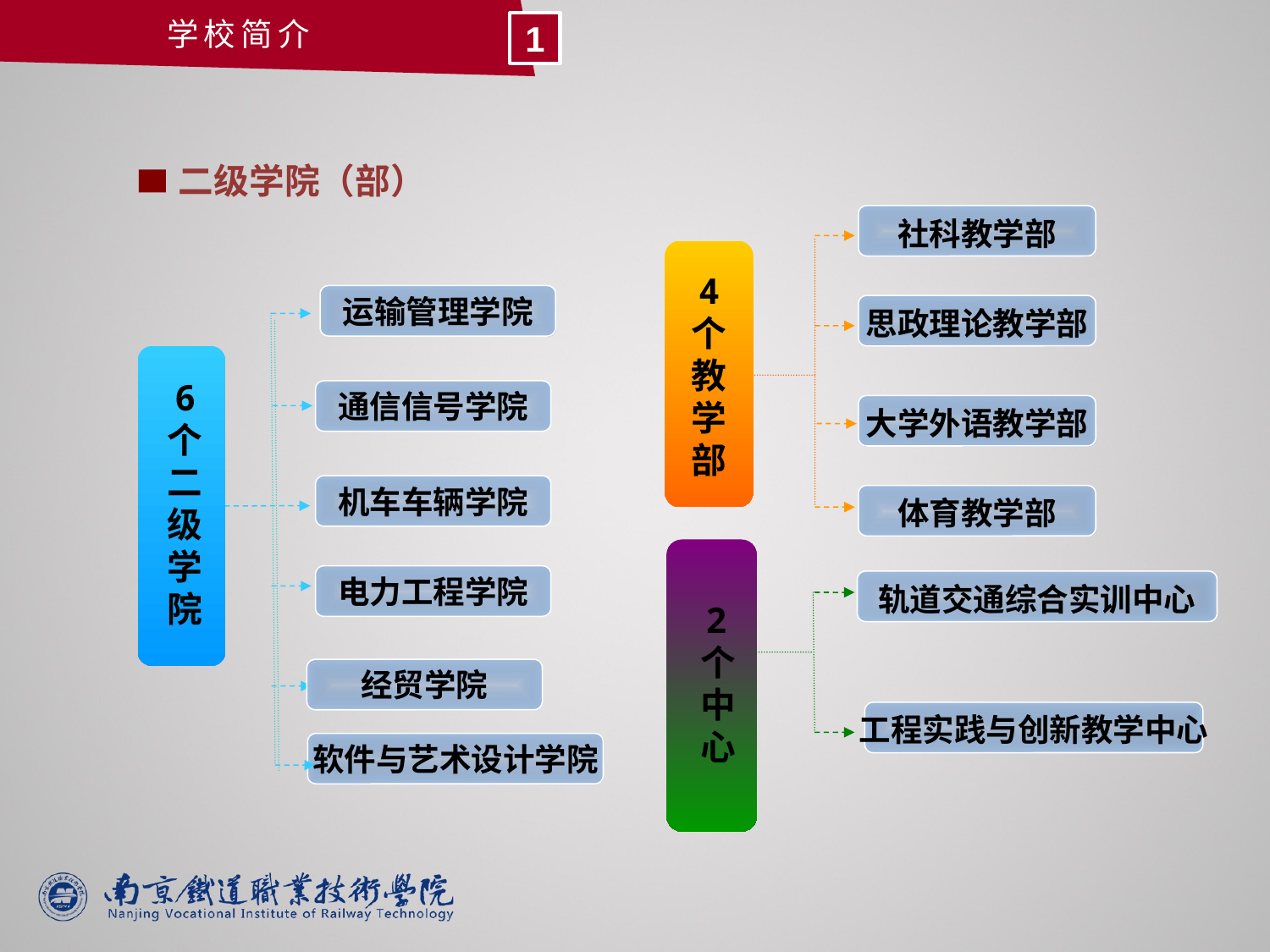

学校简介
1
二级学院（部）

社科教学部

4
个
教
学
部
思政理论教学部

大学外语教学部

体育教学部

运输管理学院

6
个
二
级
学
院
通信信号学院

机车车辆学院

电力工程学院

经贸学院

软件与艺术设计学院

2
个
中心
轨道交通综合实训中心

工程实践与创新教学中心